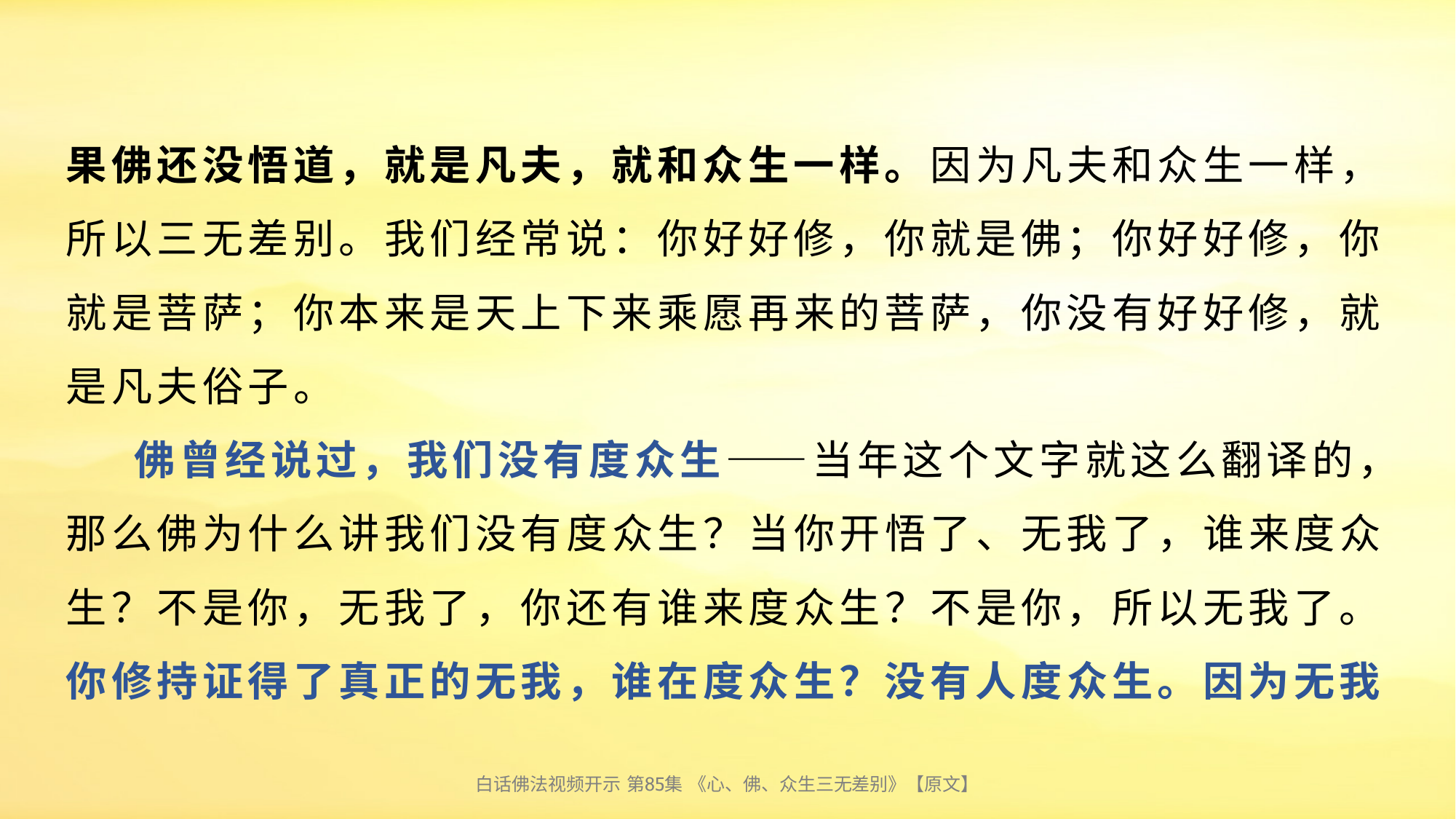

# 果佛还没悟道，就是凡夫，就和众生一样。因为凡夫和众生一样，所以三无差别。我们经常说：你好好修，你就是佛；你好好修，你就是菩萨；你本来是天上下来乘愿再来的菩萨，你没有好好修，就是凡夫俗子。 佛曾经说过，我们没有度众生——当年这个文字就这么翻译的，那么佛为什么讲我们没有度众生？当你开悟了、无我了，谁来度众生？不是你，无我了，你还有谁来度众生？不是你，所以无我了。你修持证得了真正的无我，谁在度众生？没有人度众生。因为无我
白话佛法视频开示 第85集 《心、佛、众生三无差别》【原文】